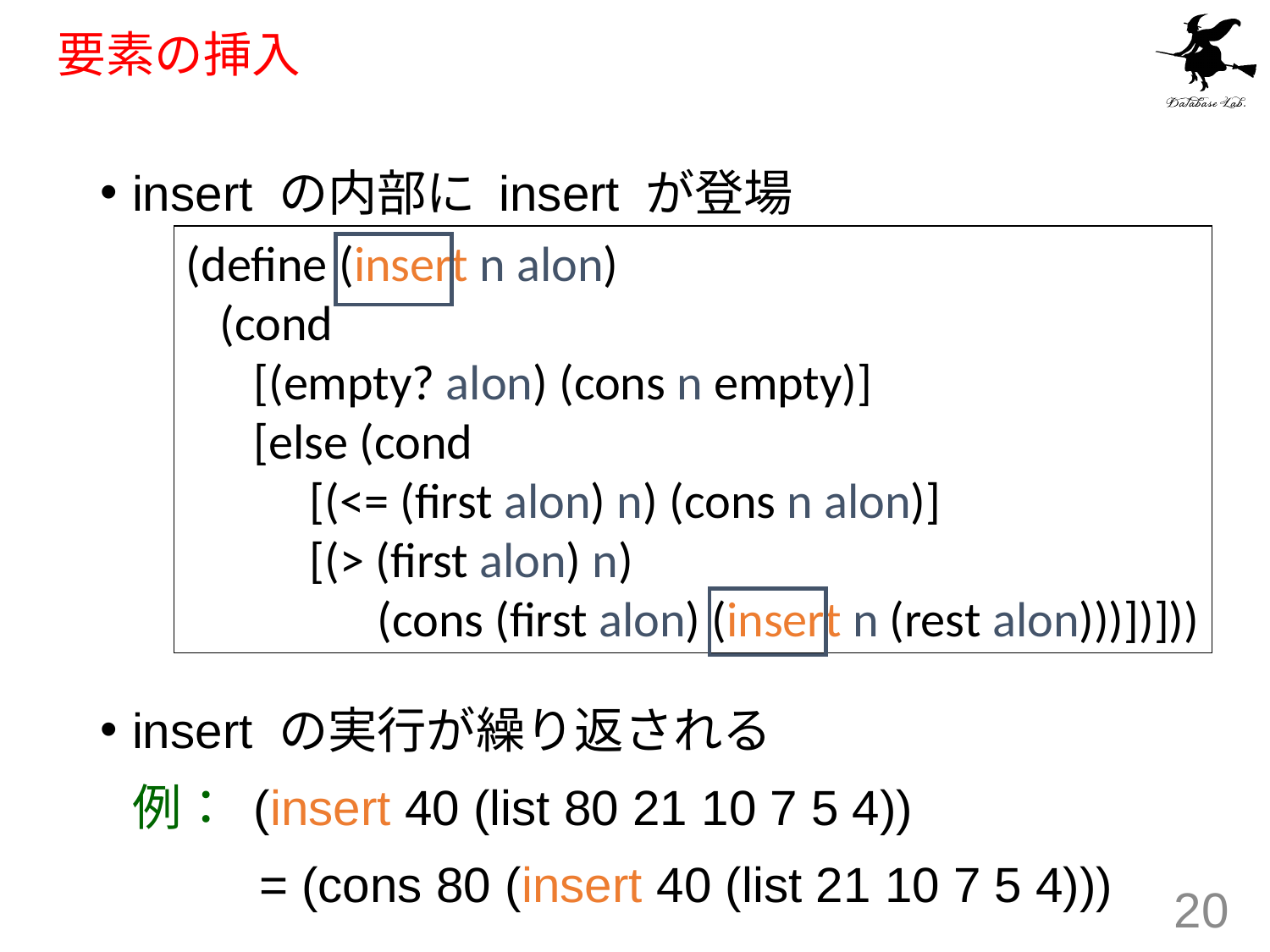

# 要素の挿入
insert の内部に insert が登場

insert の実行が繰り返される
	例： (insert 40 (list 80 21 10 7 5 4))
		= (cons 80 (insert 40 (list 21 10 7 5 4)))
(define (insert n alon)
   (cond
      [(empty? alon) (cons n empty)]
      [else (cond
           [(<= (first alon) n) (cons n alon)]
           [(> (first alon) n)
                 (cons (first alon) (insert n (rest alon)))])]))

20